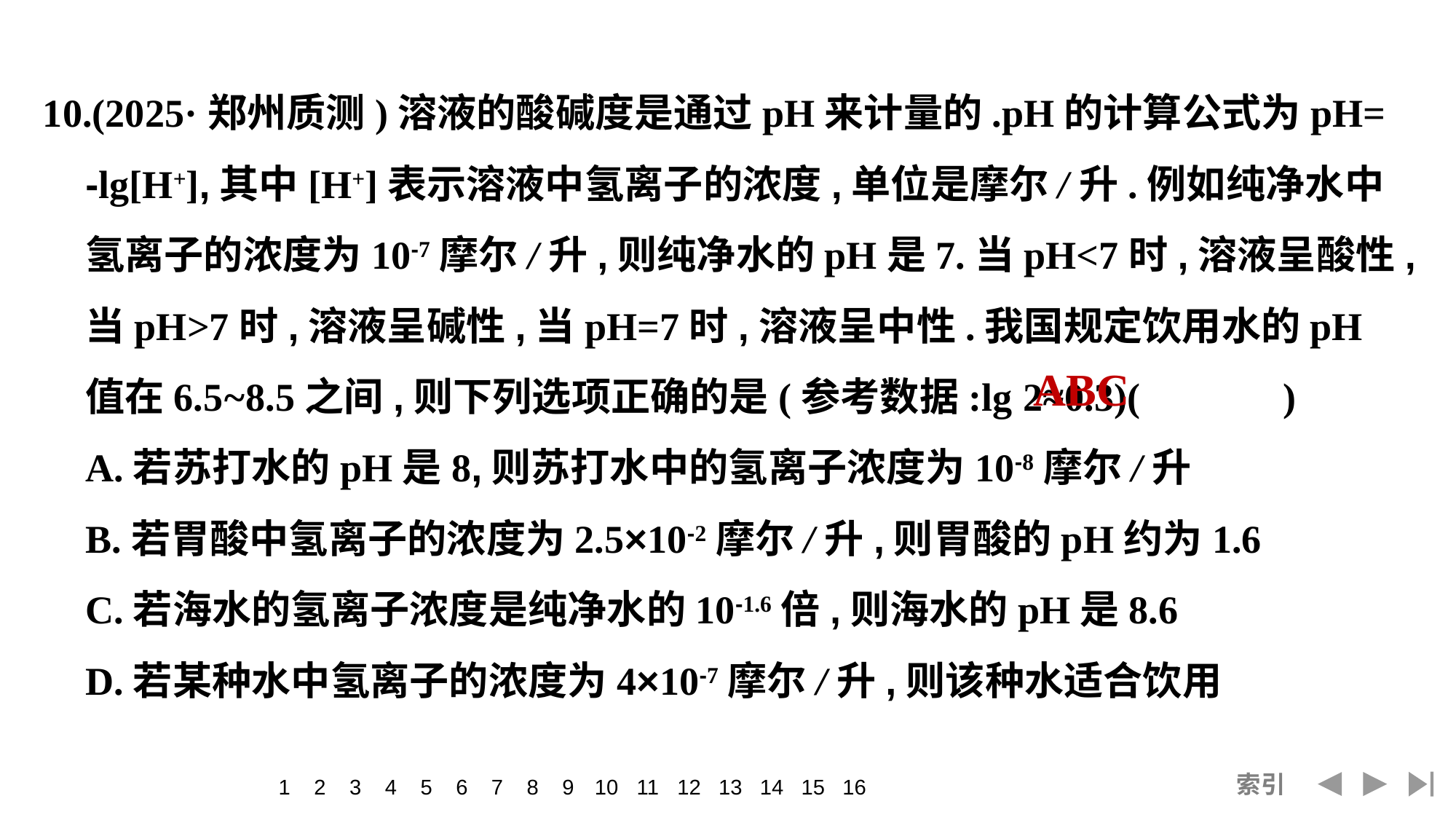

10.(2025·郑州质测)溶液的酸碱度是通过pH来计量的.pH的计算公式为pH=
	-lg[H+],其中[H+]表示溶液中氢离子的浓度,单位是摩尔/升.例如纯净水中氢离子的浓度为10-7摩尔/升,则纯净水的pH是7.当pH<7时,溶液呈酸性,当pH>7时,溶液呈碱性,当pH=7时,溶液呈中性.我国规定饮用水的pH值在6.5~8.5之间,则下列选项正确的是(参考数据:lg 2≈0.3)(　     　)
	A.若苏打水的pH是8,则苏打水中的氢离子浓度为10-8摩尔/升
	B.若胃酸中氢离子的浓度为2.5×10-2摩尔/升,则胃酸的pH约为1.6
	C.若海水的氢离子浓度是纯净水的10-1.6倍,则海水的pH是8.6
	D.若某种水中氢离子的浓度为4×10-7摩尔/升,则该种水适合饮用
ABC